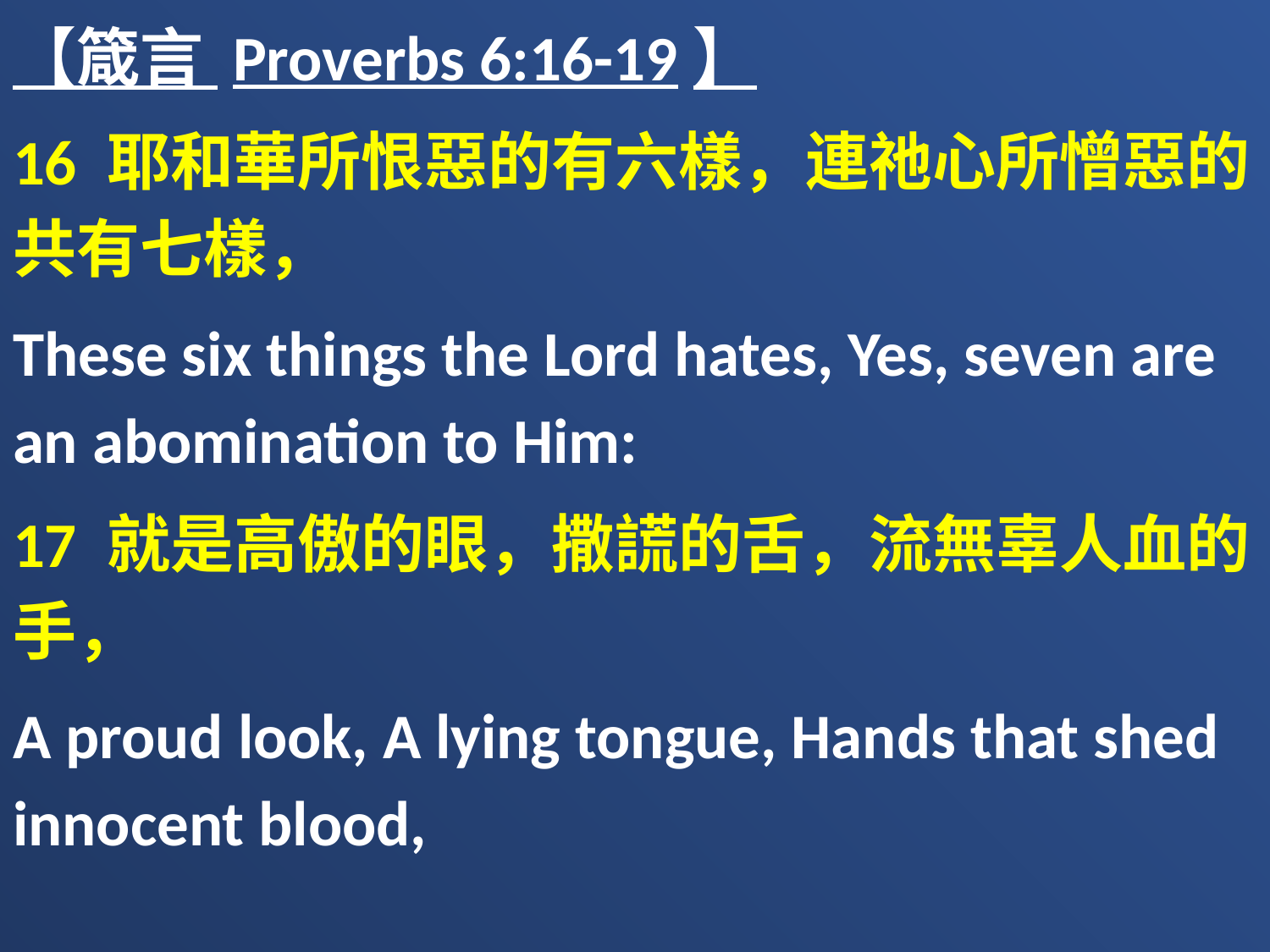

【箴言 Proverbs 6:16-19】
16 耶和華所恨惡的有六樣，連祂心所憎惡的共有七樣，
These six things the Lord hates, Yes, seven are an abomination to Him:
17 就是高傲的眼，撒謊的舌，流無辜人血的手，
A proud look, A lying tongue, Hands that shed innocent blood,